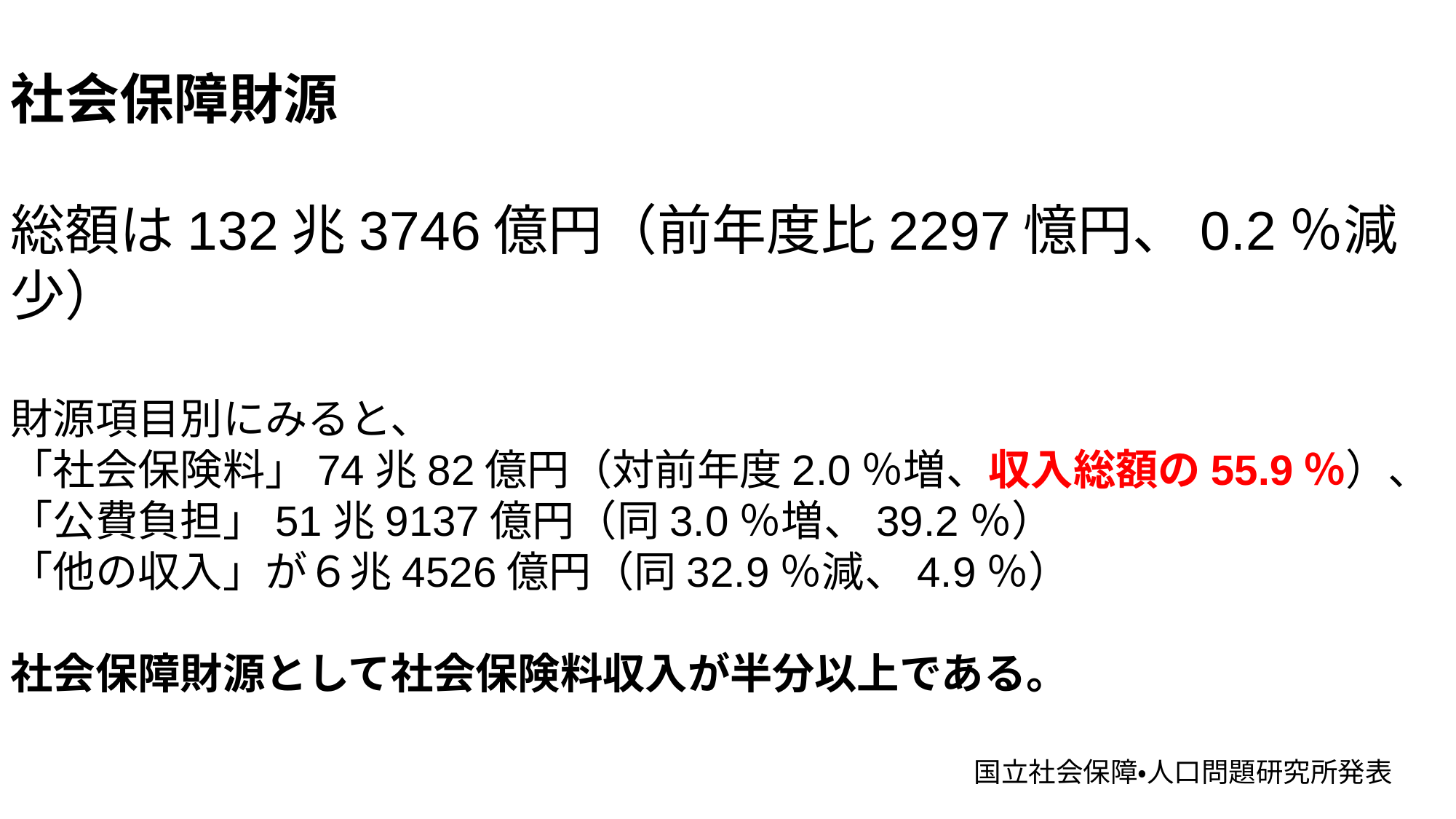

社会保障財源

総額は132兆3746億円（前年度比2297憶円、0.2％減少）

財源項目別にみると、
「社会保険料」74兆82億円（対前年度2.0％増、収入総額の55.9％）、
「公費負担」51兆9137億円（同3.0％増、39.2％）
「他の収入」が６兆4526億円（同32.9％減、4.9％）

社会保障財源として社会保険料収入が半分以上である。

国立社会保障・人口問題研究所発表